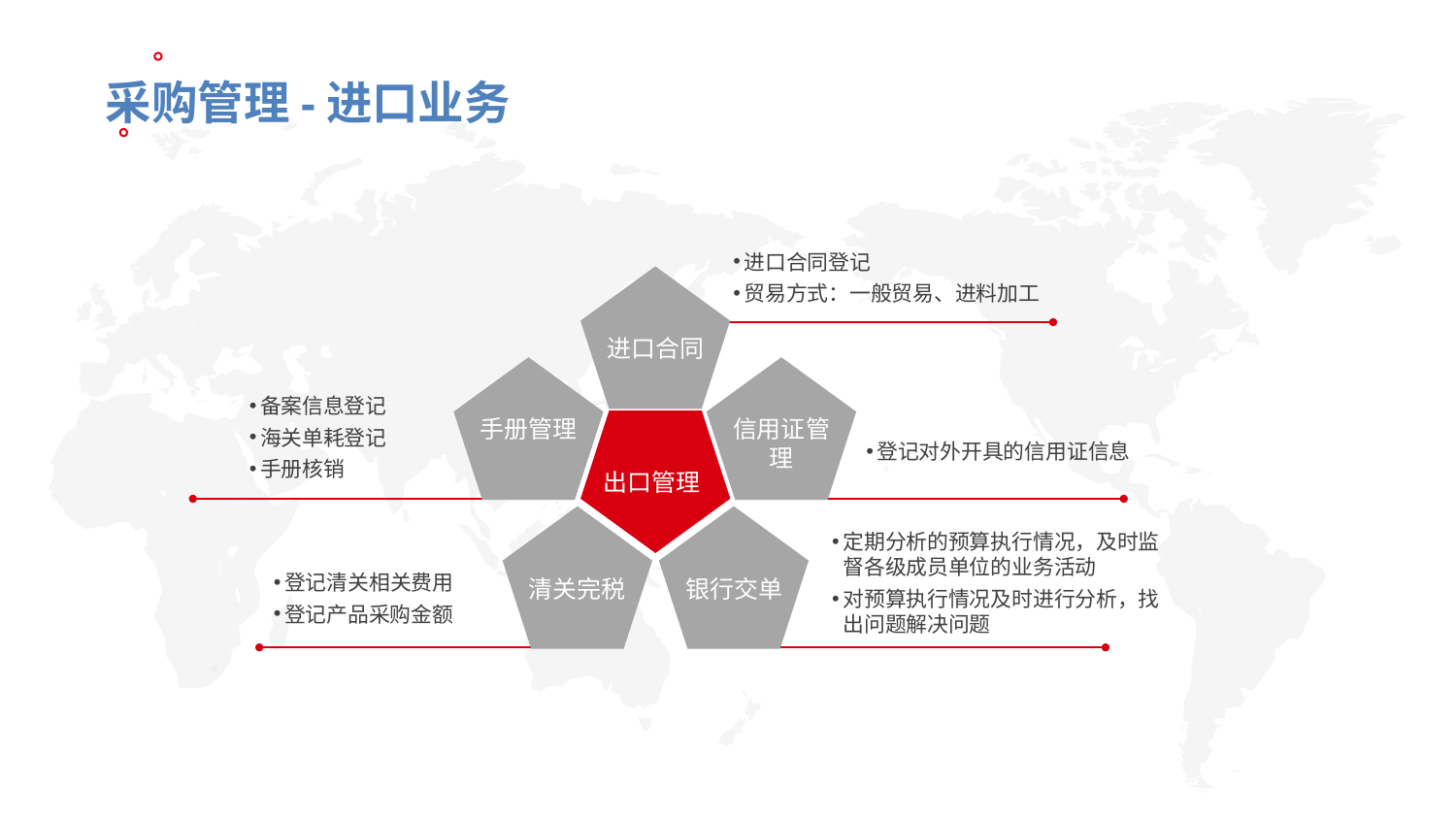

采购管理-进口业务
进口合同登记
贸易方式：一般贸易、进料加工

进口合同

手册管理

信用证管理
备案信息登记
海关单耗登记
手册核销

登记对外开具的信用证信息
出口管理

清关完税

银行交单
定期分析的预算执行情况，及时监督各级成员单位的业务活动
对预算执行情况及时进行分析，找出问题解决问题
登记清关相关费用
登记产品采购金额